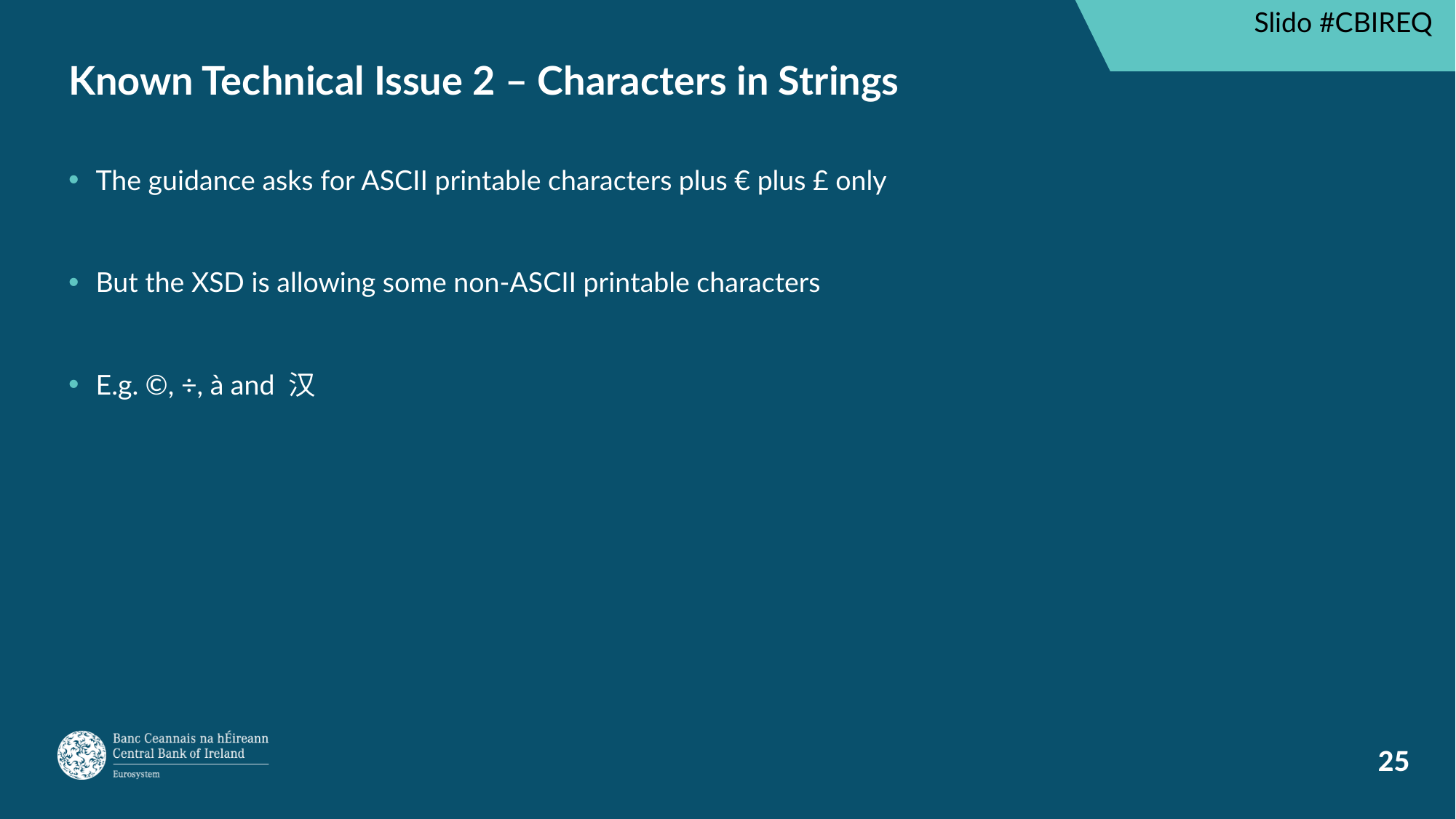

Slido #CBIREQ
# Known Technical Issue 2 – Characters in Strings
The guidance asks for ASCII printable characters plus € plus £ only

But the XSD is allowing some non-ASCII printable characters

E.g. ©, ÷, à and 汉